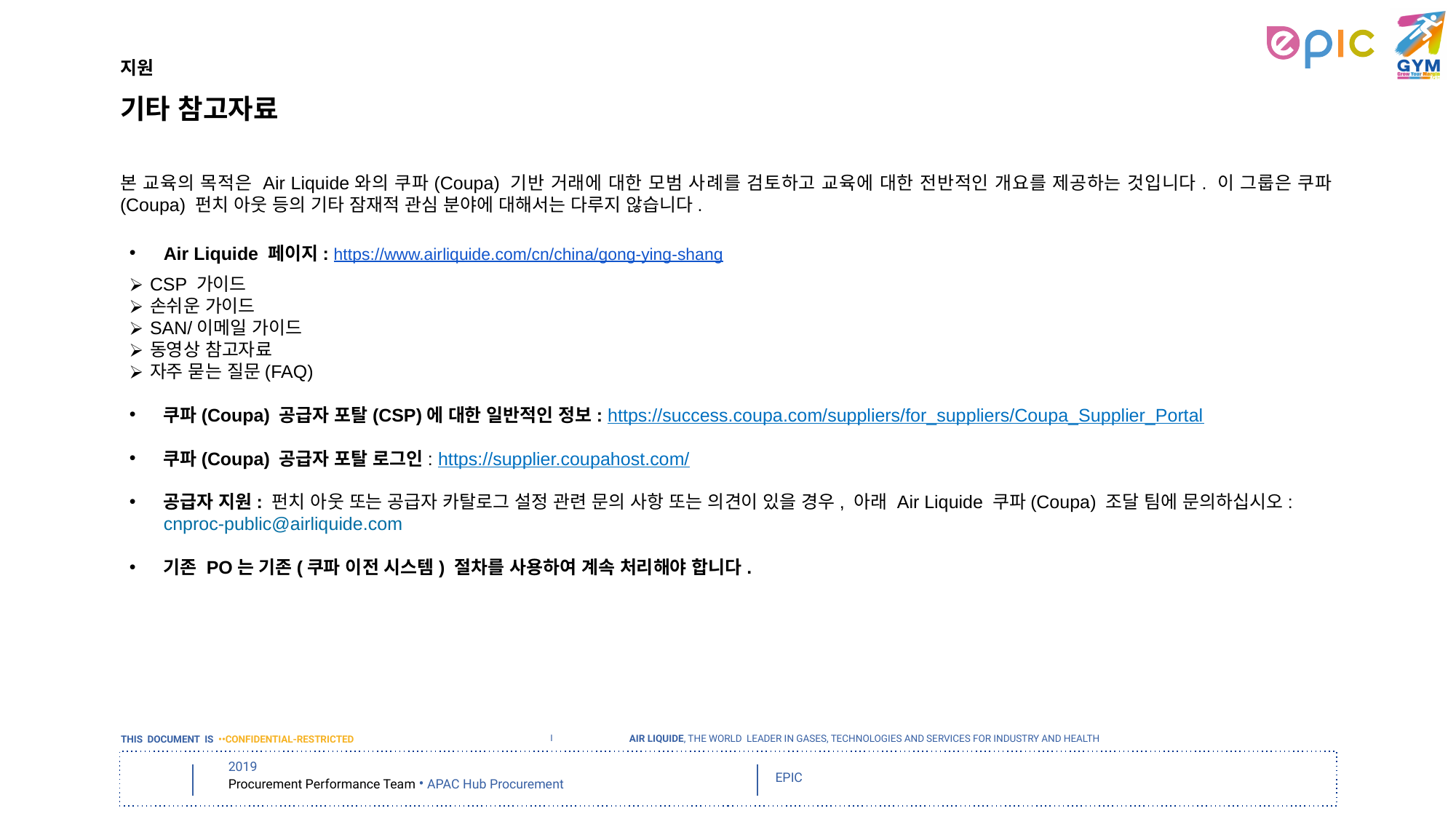

지원
# 기타 참고자료
본 교육의 목적은 Air Liquide와의 쿠파(Coupa) 기반 거래에 대한 모범 사례를 검토하고 교육에 대한 전반적인 개요를 제공하는 것입니다. 이 그룹은 쿠파(Coupa) 펀치 아웃 등의 기타 잠재적 관심 분야에 대해서는 다루지 않습니다.
Air Liquide 페이지: https://www.airliquide.com/cn/china/gong-ying-shang
CSP 가이드
손쉬운 가이드
SAN/이메일 가이드
동영상 참고자료
자주 묻는 질문(FAQ)

쿠파(Coupa) 공급자 포탈(CSP)에 대한 일반적인 정보: https://success.coupa.com/suppliers/for_suppliers/Coupa_Supplier_Portal

쿠파(Coupa) 공급자 포탈 로그인: https://supplier.coupahost.com/

공급자 지원: 펀치 아웃 또는 공급자 카탈로그 설정 관련 문의 사항 또는 의견이 있을 경우, 아래 Air Liquide 쿠파(Coupa) 조달 팀에 문의하십시오: cnproc-public@airliquide.com

기존 PO는 기존(쿠파 이전 시스템) 절차를 사용하여 계속 처리해야 합니다.